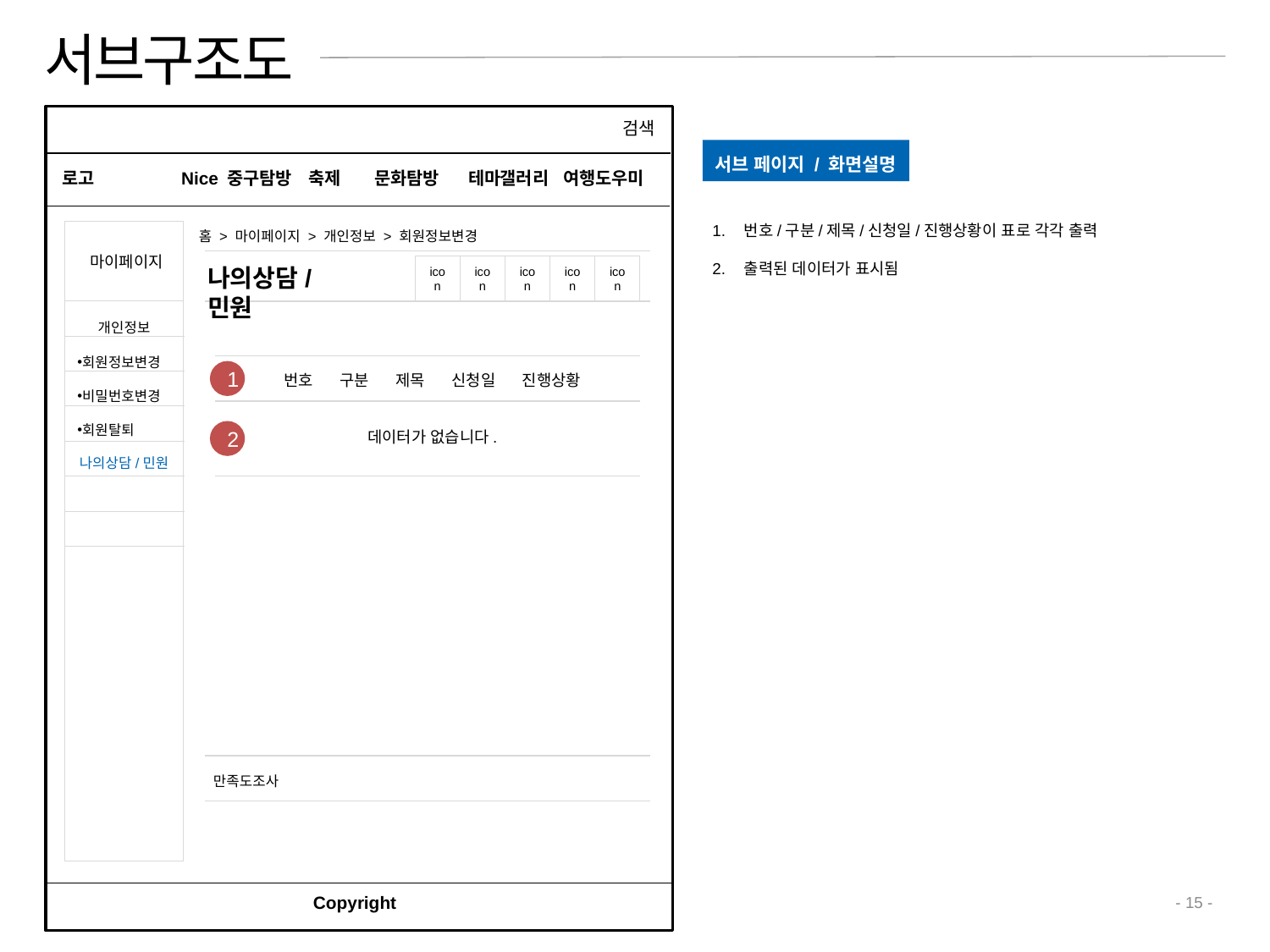

# 서브구조도
ㄷ
검색
서브 페이지 / 화면설명

로고
Nice 중구탐방	축제       문화탐방      테마갤러리   여행도우미
번호/구분/제목/신청일/진행상황이 표로 각각 출력
출력된 데이터가 표시됨

마이페이지
홈 > 마이페이지 > 개인정보 > 회원정보변경
나의상담/민원
icon
icon
icon
icon
icon
개인정보

나의상담/민원

회원정보변경
비밀번호변경
회원탈퇴
1
번호      구분      제목      신청일      진행상황
2
데이터가 없습니다.
만족도조사
Copyright